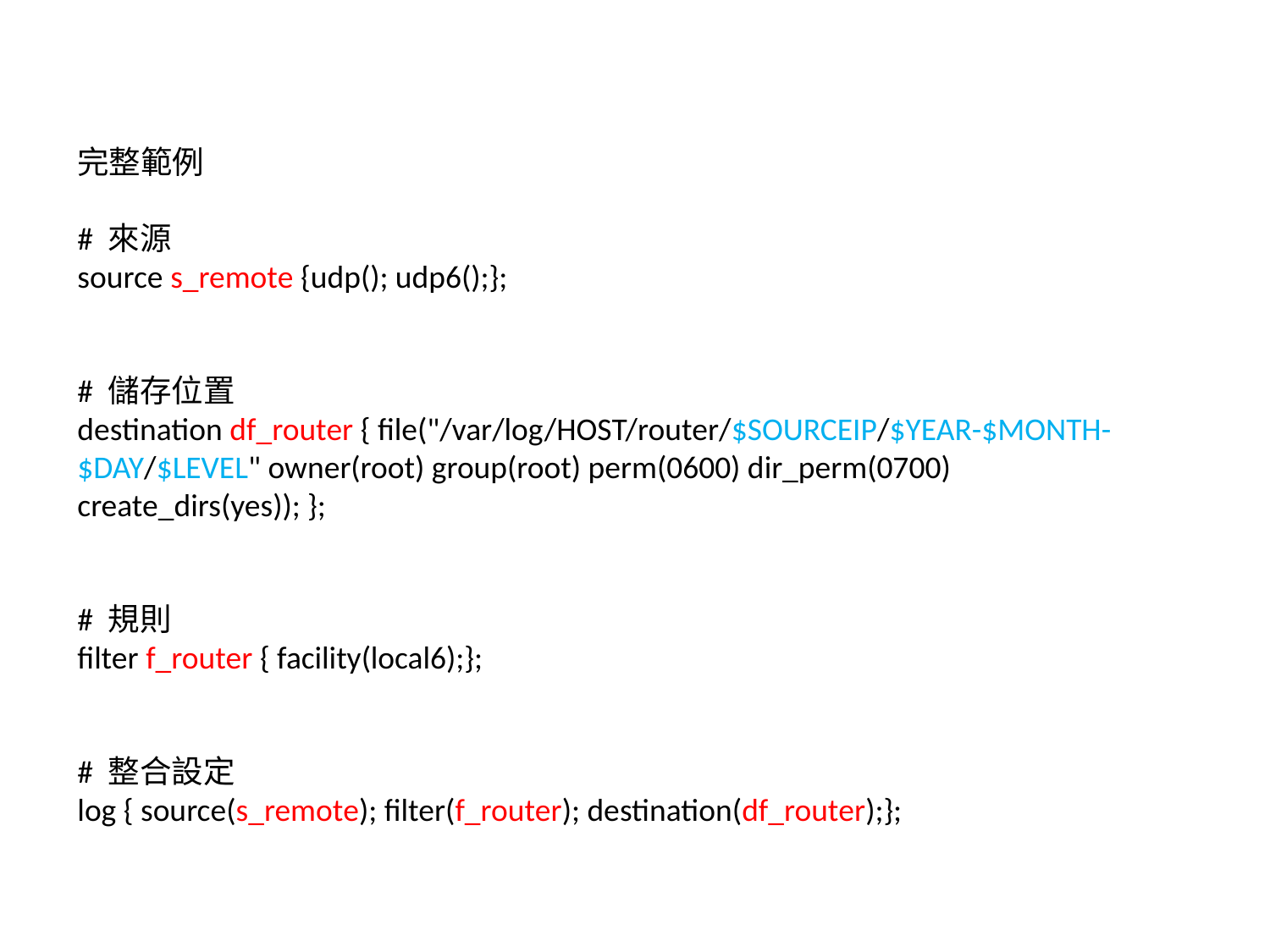

完整範例

# 來源
source s_remote {udp(); udp6();};

# 儲存位置
destination df_router { file("/var/log/HOST/router/$SOURCEIP/$YEAR-$MONTH-$DAY/$LEVEL" owner(root) group(root) perm(0600) dir_perm(0700) create_dirs(yes)); };

# 規則
filter f_router { facility(local6);};

# 整合設定
log { source(s_remote); filter(f_router); destination(df_router);};